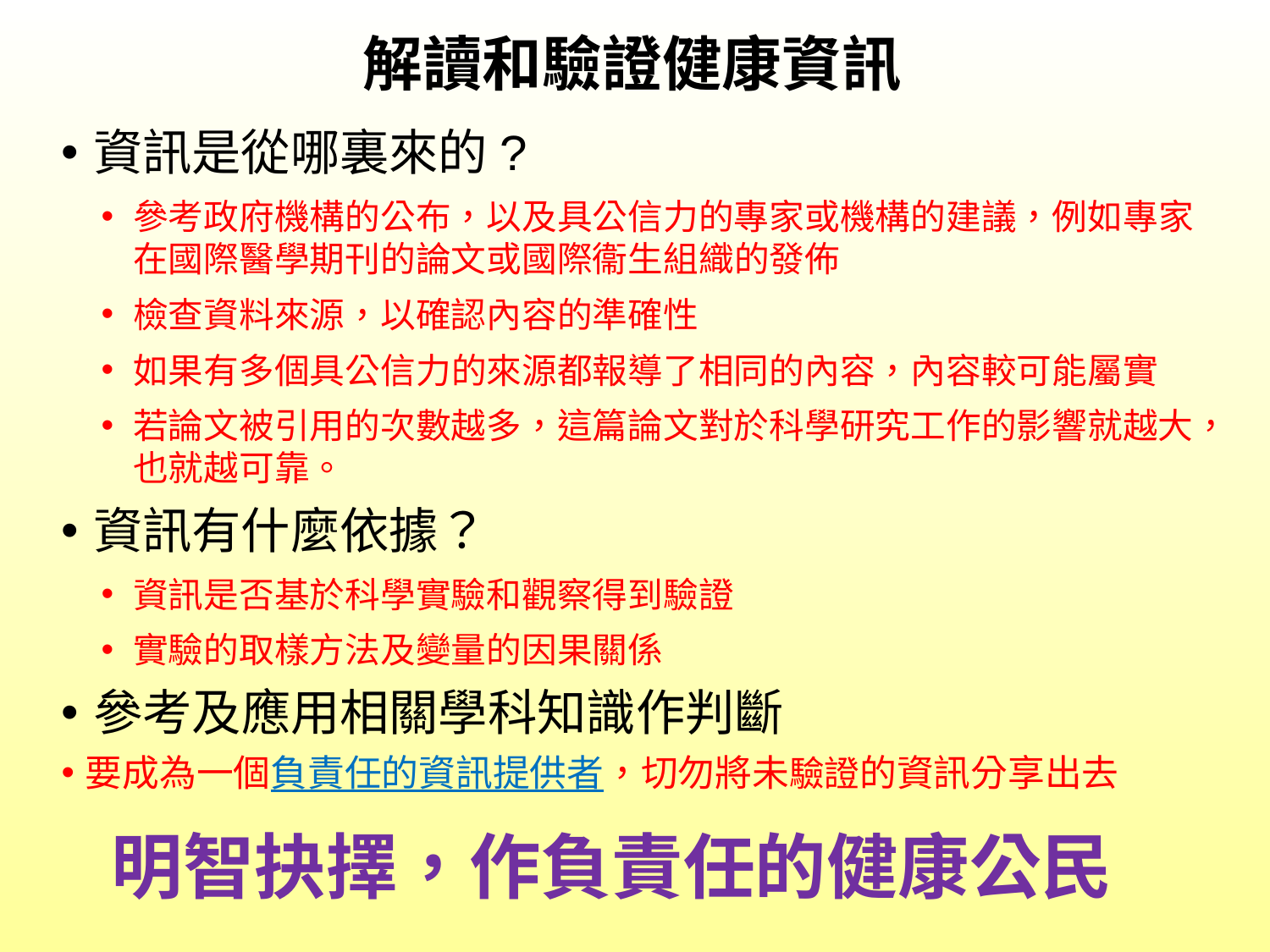

# 解讀和驗證健康資訊
資訊是從哪裏來的?
參考政府機構的公布，以及具公信力的專家或機構的建議，例如專家在國際醫學期刊的論文或國際衞生組織的發佈
檢查資料來源，以確認內容的準確性
如果有多個具公信力的來源都報導了相同的內容，內容較可能屬實
若論文被引用的次數越多，這篇論文對於科學研究工作的影響就越大，也就越可靠。
資訊有什麼依據？
資訊是否基於科學實驗和觀察得到驗證
實驗的取樣方法及變量的因果關係
參考及應用相關學科知識作判斷
要成為一個負責任的資訊提供者，切勿將未驗證的資訊分享出去
明智抉擇，作負責任的健康公民